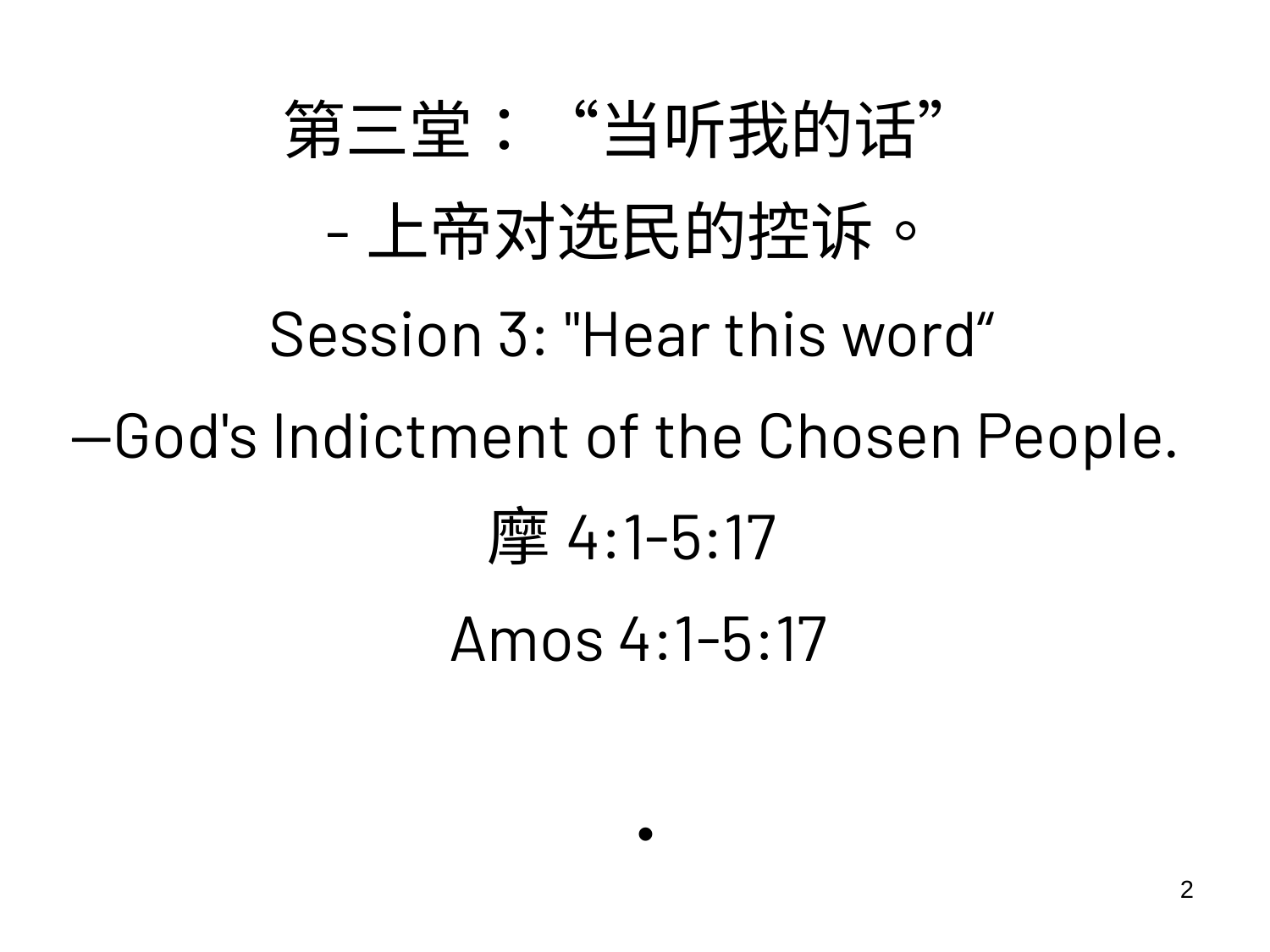

第三堂：“当听我的话”
-上帝对选民的控诉。
Session 3: "Hear this word“
—God's Indictment of the Chosen People.
摩4:1-5:17
 Amos 4:1-5:17
#
2